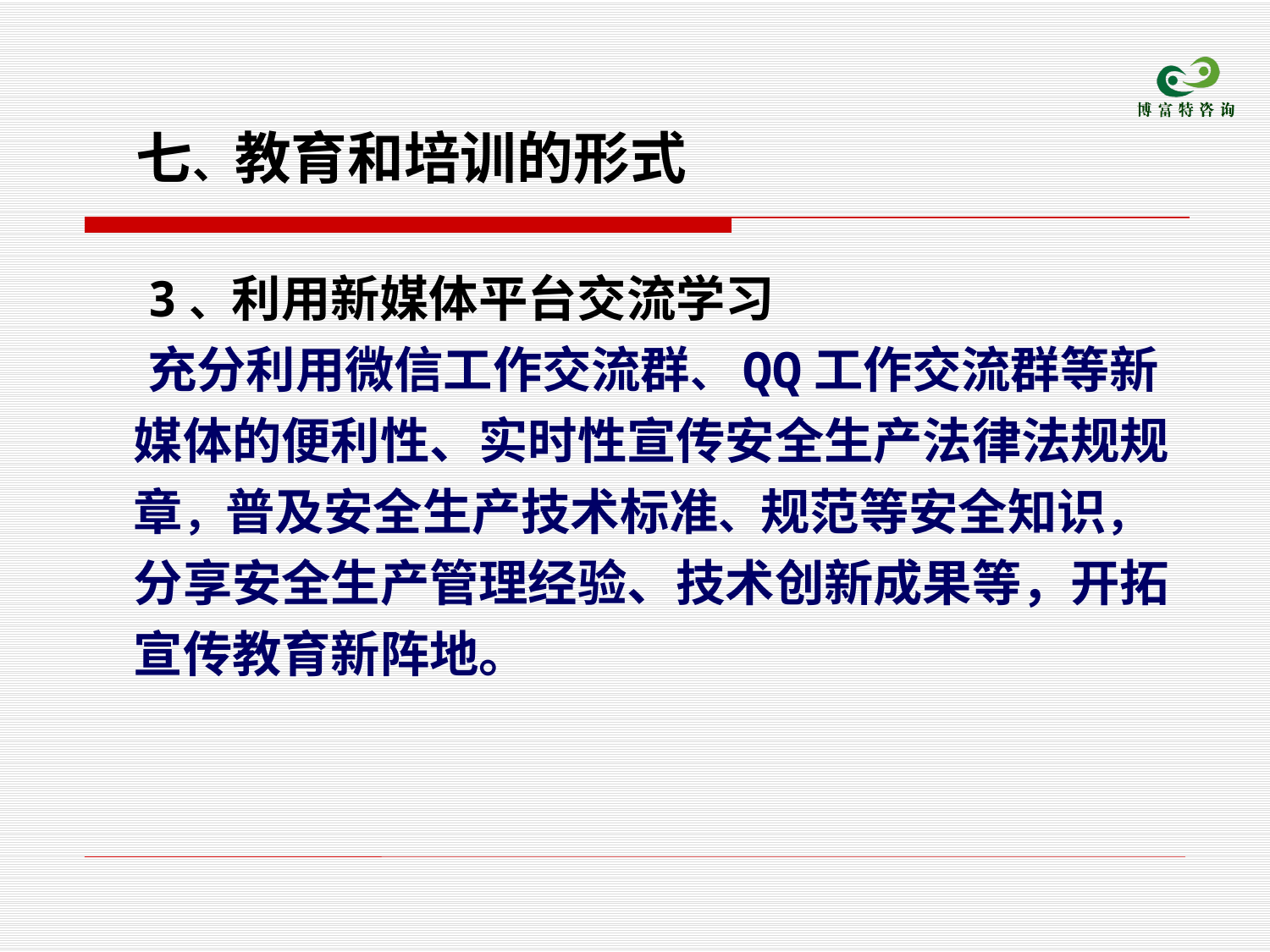

七、教育和培训的形式

　        3、利用新媒体平台交流学习
      充分利用微信工作交流群、QQ工作交流群等新媒体的便利性、实时性宣传安全生产法律法规规章，普及安全生产技术标准、规范等安全知识，分享安全生产管理经验、技术创新成果等，开拓宣传教育新阵地。